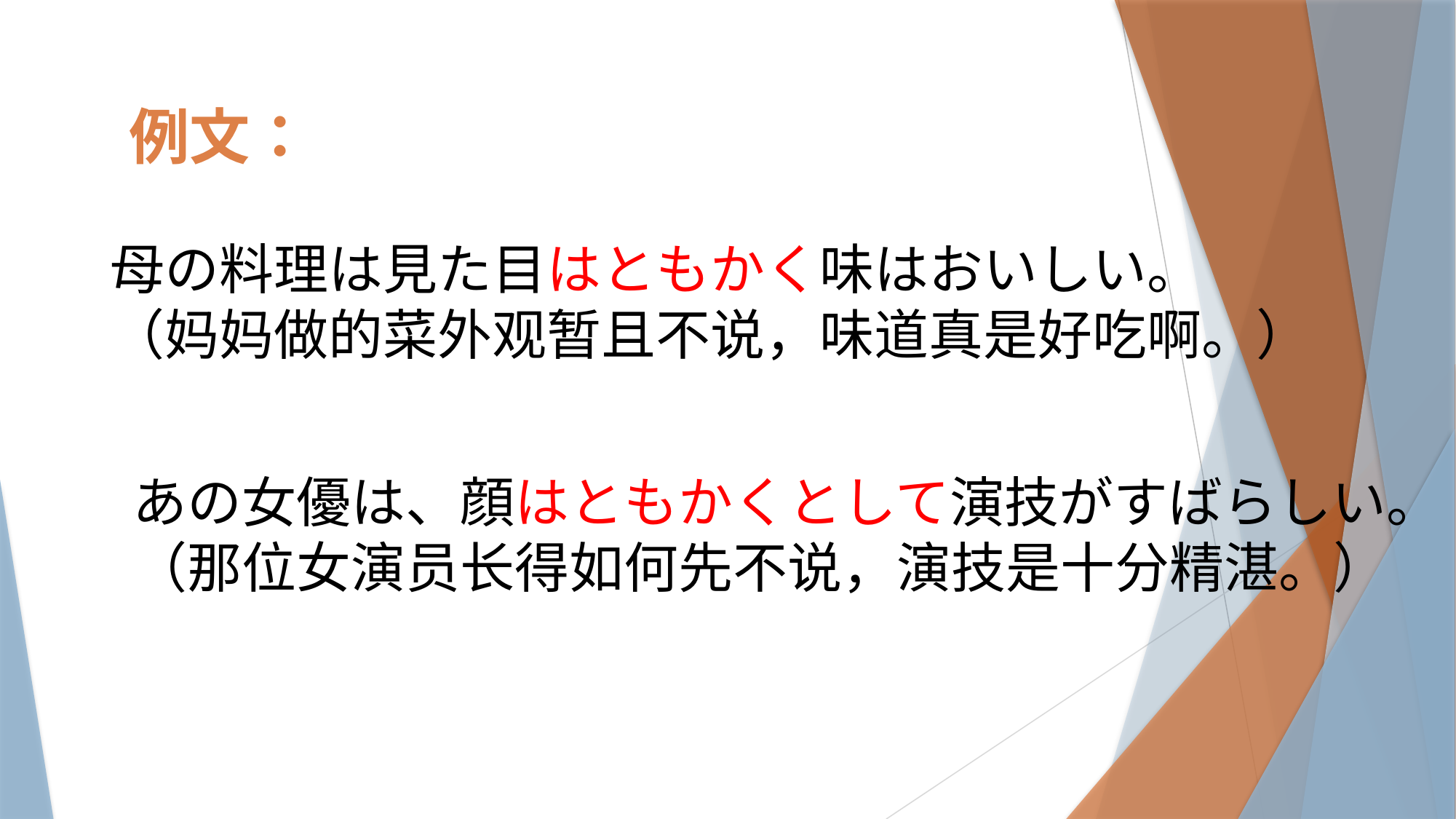

例文：
母の料理は見た目はともかく味はおいしい。
（妈妈做的菜外观暂且不说，味道真是好吃啊。）
あの女優は、顔はともかくとして演技がすばらしい。
（那位女演员长得如何先不说，演技是十分精湛。）